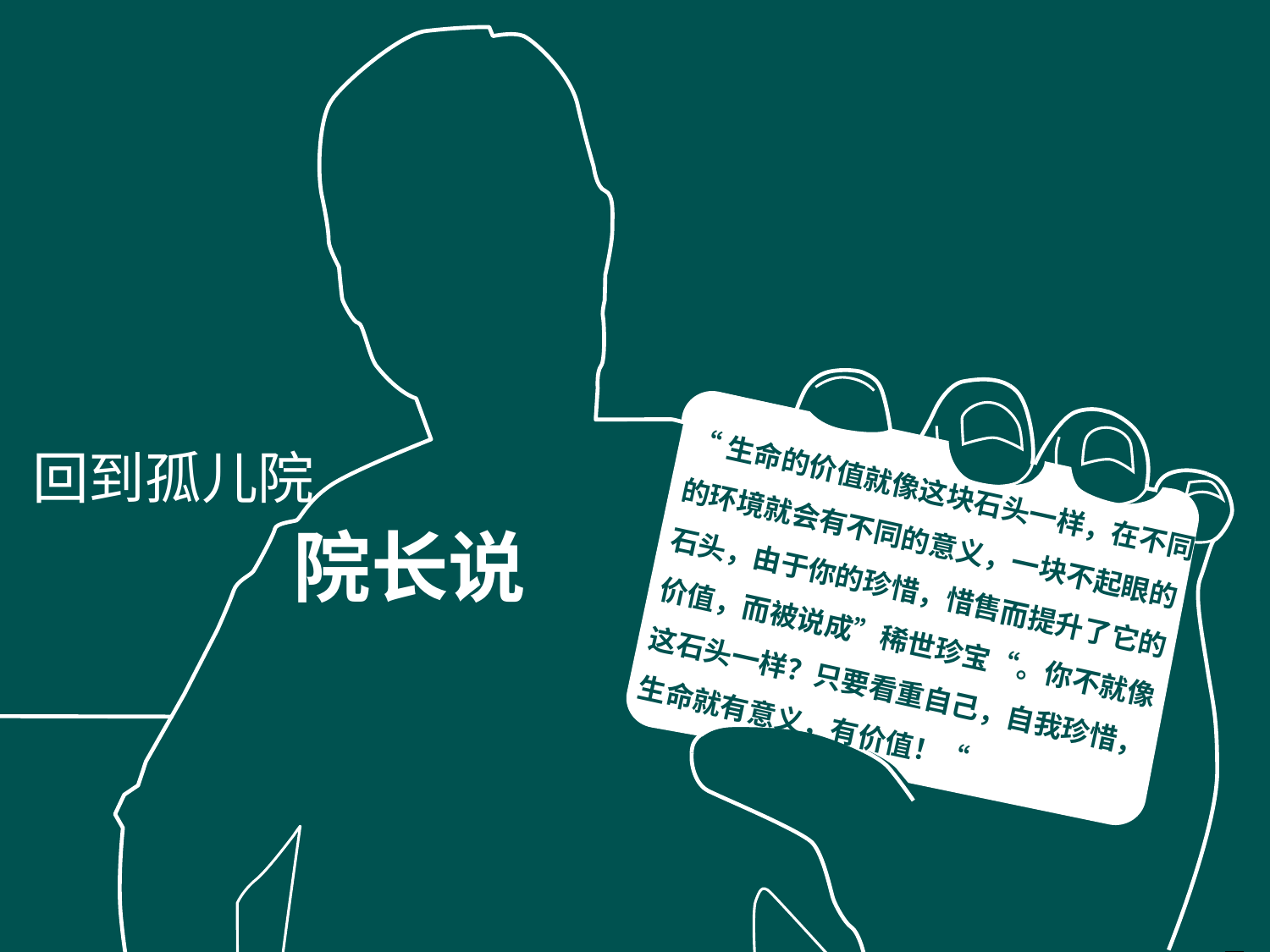

回到孤儿院

“生命的价值就像这块石头一样，在不同
的环境就会有不同的意义，一块不起眼的
石头，由于你的珍惜，惜售而提升了它的
价值，而被说成”稀世珍宝“。你不就像
这石头一样？只要看重自己，自我珍惜，
生命就有意义，有价值！“
”

院长说